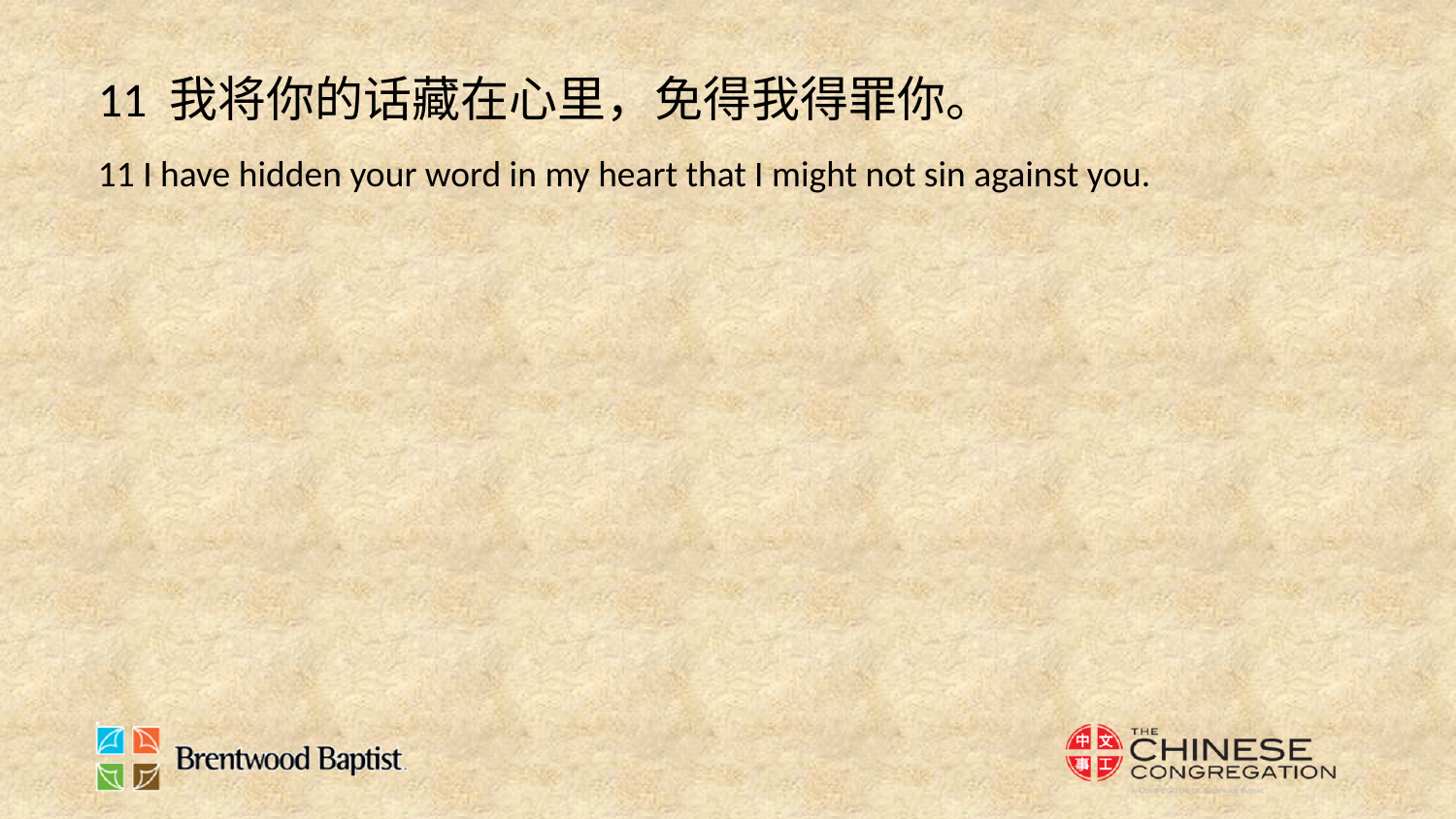

11 我将你的话藏在心里，免得我得罪你。

11 I have hidden your word in my heart that I might not sin against you.